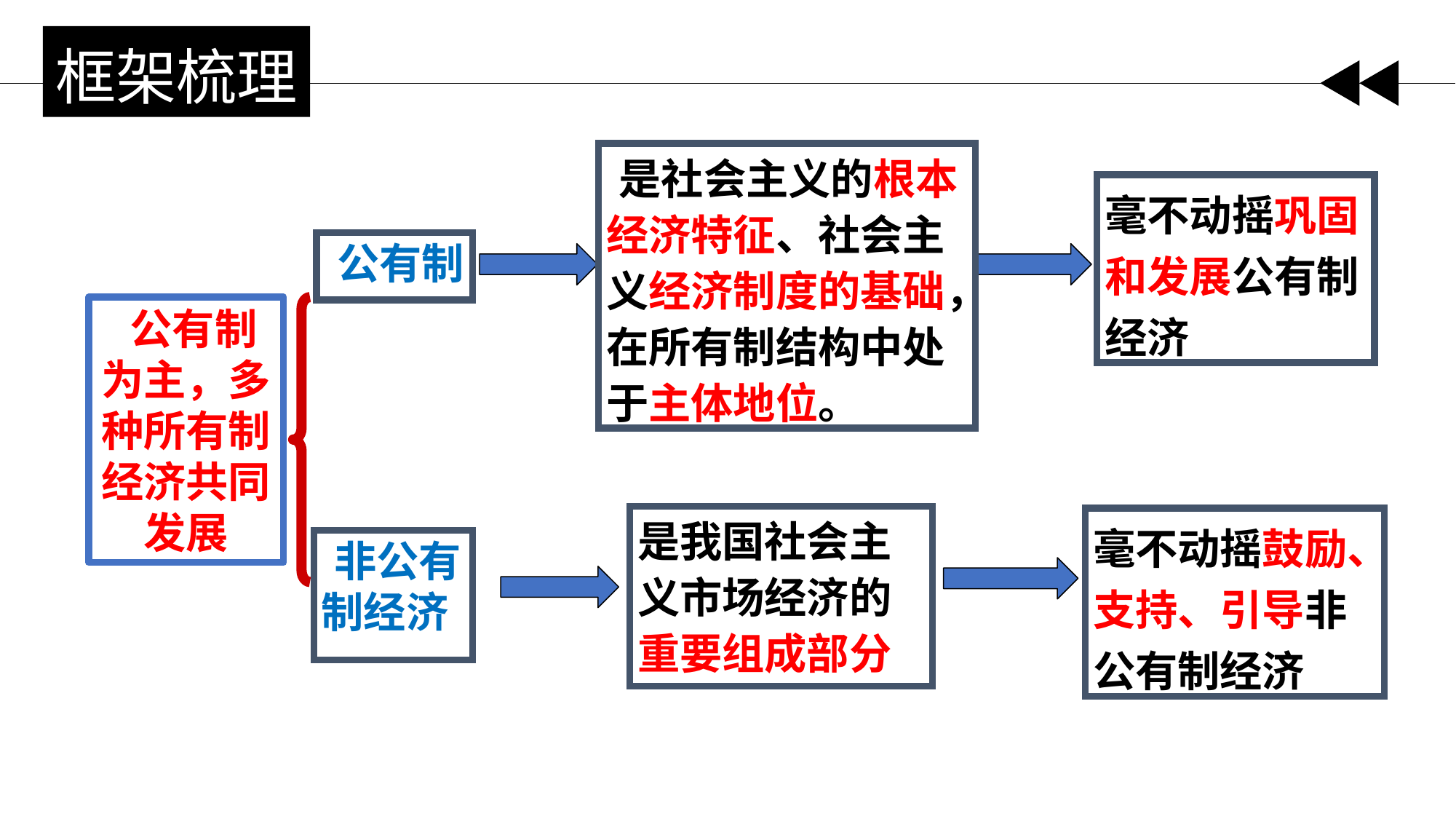

框架梳理

 是社会主义的根本经济特征、社会主义经济制度的基础，在所有制结构中处于主体地位。
毫不动摇巩固和发展公有制经济
 公有制

 公有制为主，多种所有制经济共同发展

是我国社会主义市场经济的重要组成部分
毫不动摇鼓励、支持、引导非公有制经济
 非公有制经济